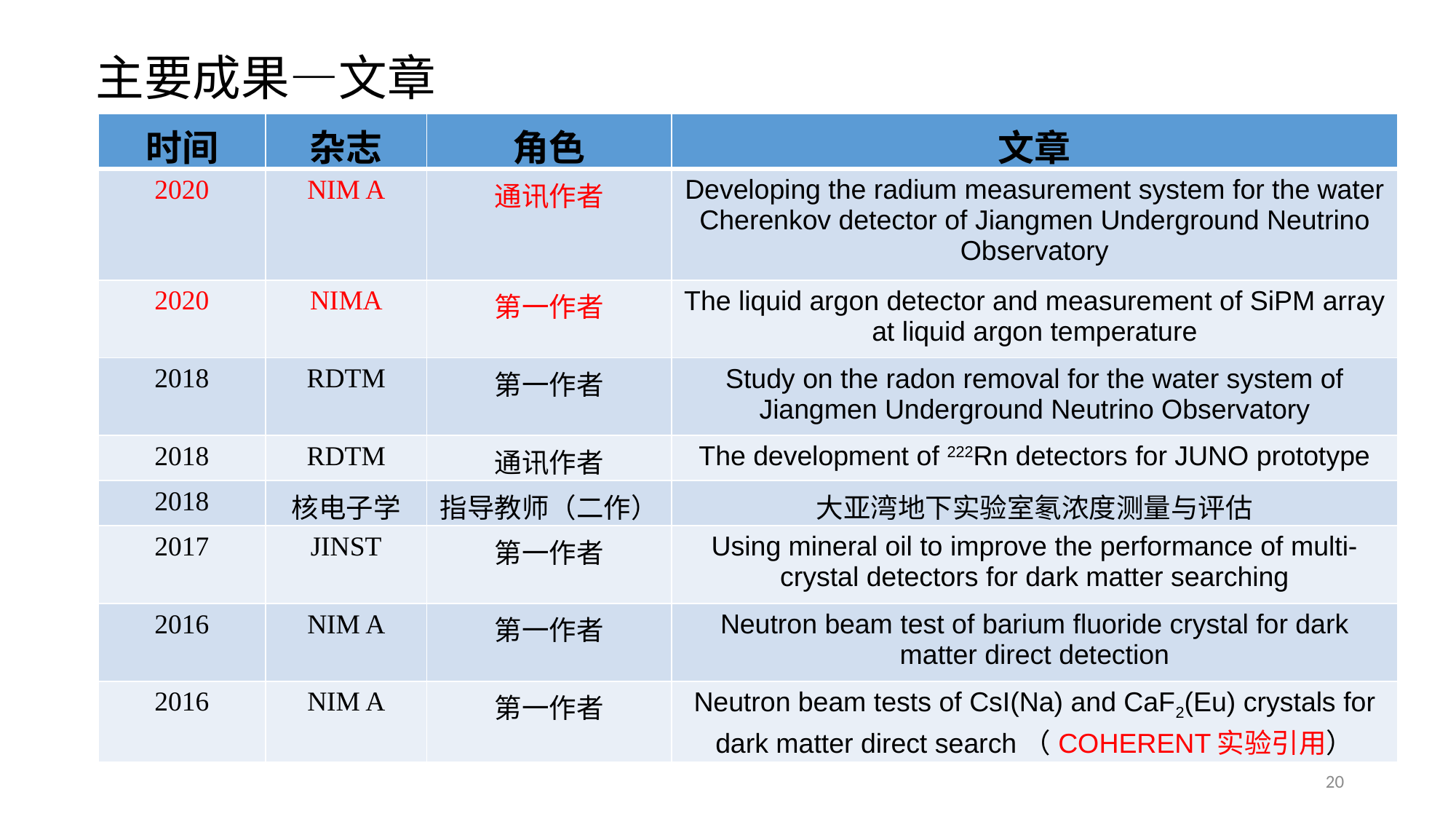

主要成果—文章
| 时间 | 杂志 | 角色 | 文章 |
| --- | --- | --- | --- |
| 2020 | NIM A | 通讯作者 | Developing the radium measurement system for the water Cherenkov detector of Jiangmen Underground Neutrino Observatory |
| 2020 | NIMA | 第一作者 | The liquid argon detector and measurement of SiPM array at liquid argon temperature |
| 2018 | RDTM | 第一作者 | Study on the radon removal for the water system of Jiangmen Underground Neutrino Observatory |
| 2018 | RDTM | 通讯作者 | The development of 222Rn detectors for JUNO prototype |
| 2018 | 核电子学 | 指导教师（二作） | 大亚湾地下实验室氡浓度测量与评估 |
| 2017 | JINST | 第一作者 | Using mineral oil to improve the performance of multi-crystal detectors for dark matter searching |
| 2016 | NIM A | 第一作者 | Neutron beam test of barium fluoride crystal for dark matter direct detection |
| 2016 | NIM A | 第一作者 | Neutron beam tests of CsI(Na) and CaF2(Eu) crystals for dark matter direct search（COHERENT实验引用） |
20